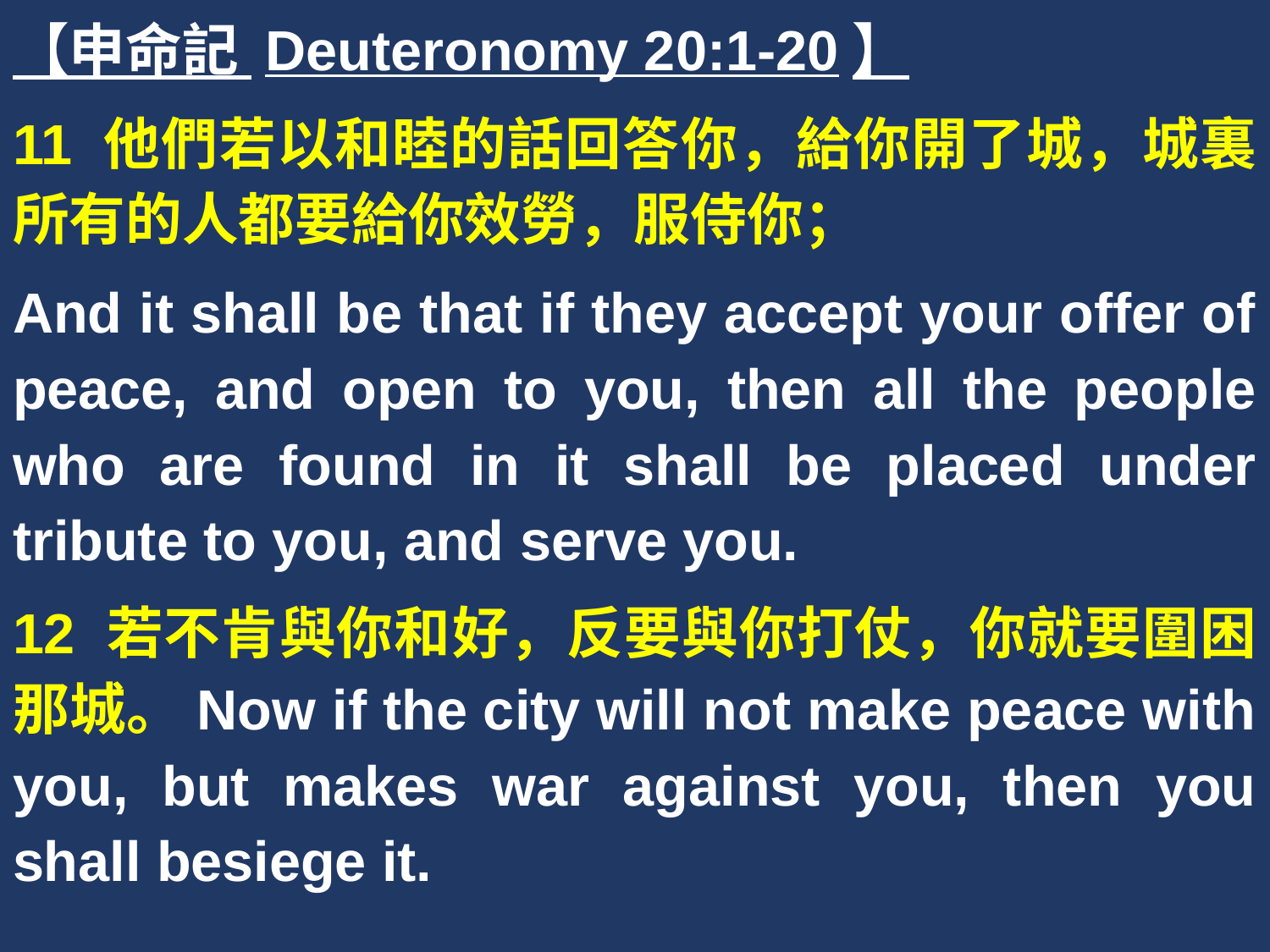

【申命記 Deuteronomy 20:1-20】
11 他們若以和睦的話回答你，給你開了城，城裏所有的人都要給你效勞，服侍你；
And it shall be that if they accept your offer of peace, and open to you, then all the people who are found in it shall be placed under tribute to you, and serve you.
12 若不肯與你和好，反要與你打仗，你就要圍困那城。Now if the city will not make peace with you, but makes war against you, then you shall besiege it.